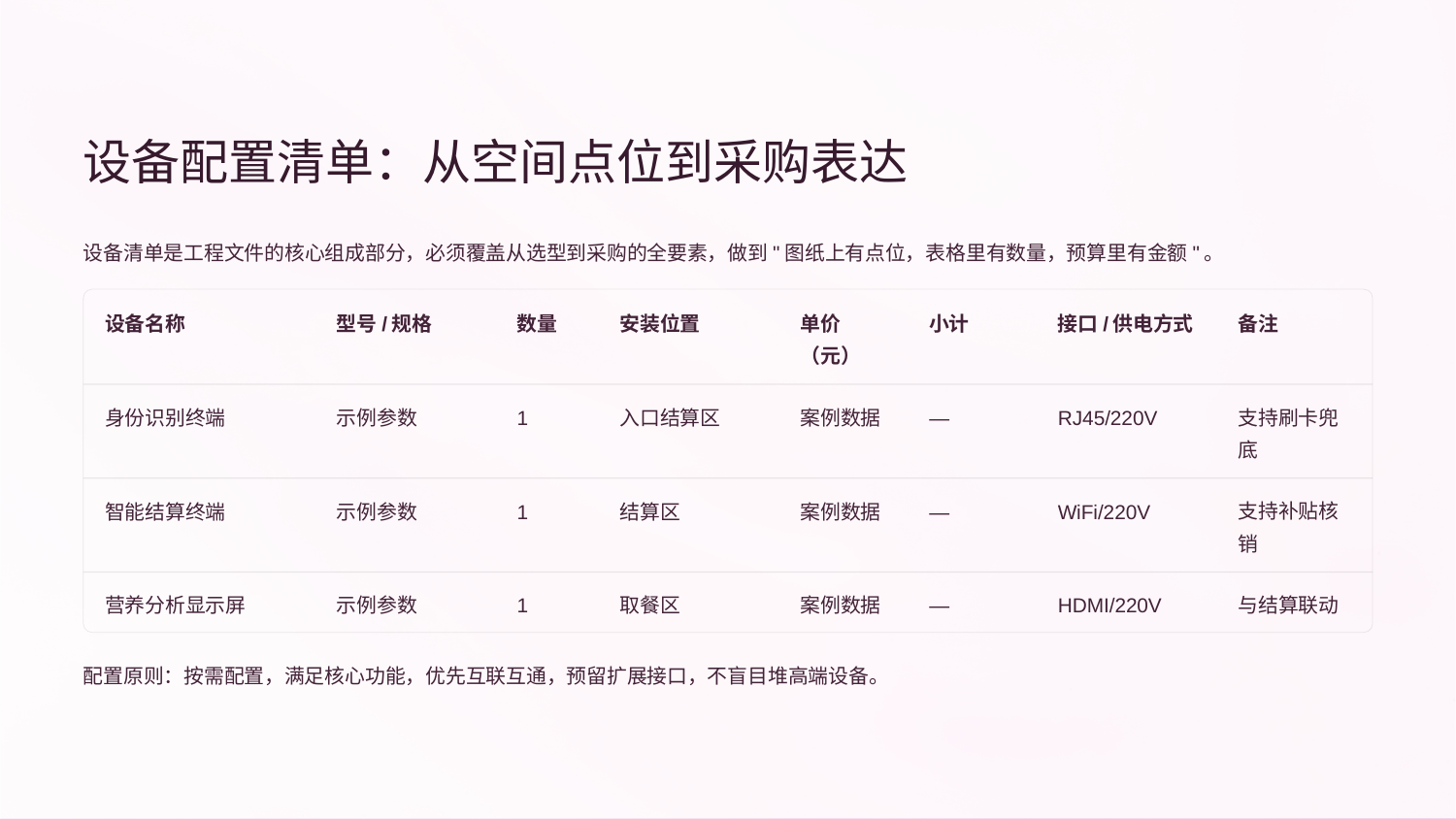

设备配置清单：从空间点位到采购表达
设备清单是工程文件的核心组成部分，必须覆盖从选型到采购的全要素，做到"图纸上有点位，表格里有数量，预算里有金额"。

设备名称
型号/规格
数量
安装位置
单价（元）
小计
接口/供电方式
备注

身份识别终端
示例参数
1
入口结算区
案例数据
—
RJ45/220V
支持刷卡兜底

智能结算终端
示例参数
1
结算区
案例数据
—
WiFi/220V
支持补贴核销

营养分析显示屏
示例参数
1
取餐区
案例数据
—
HDMI/220V
与结算联动
配置原则：按需配置，满足核心功能，优先互联互通，预留扩展接口，不盲目堆高端设备。